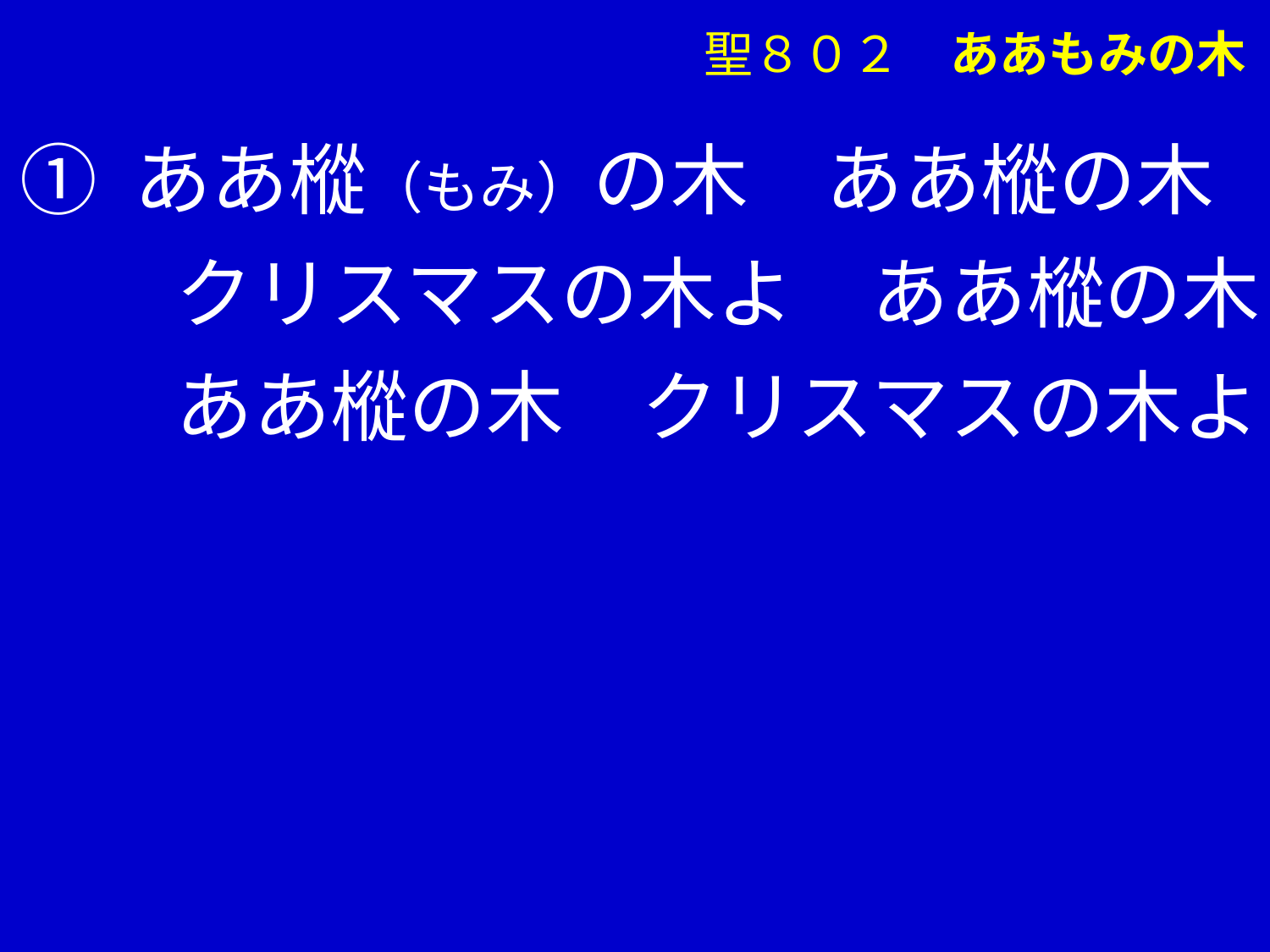

聖８０２　ああもみの木
① ああ樅（もみ）の木　ああ樅の木
　　クリスマスの木よ　ああ樅の木
　　ああ樅の木　クリスマスの木よ